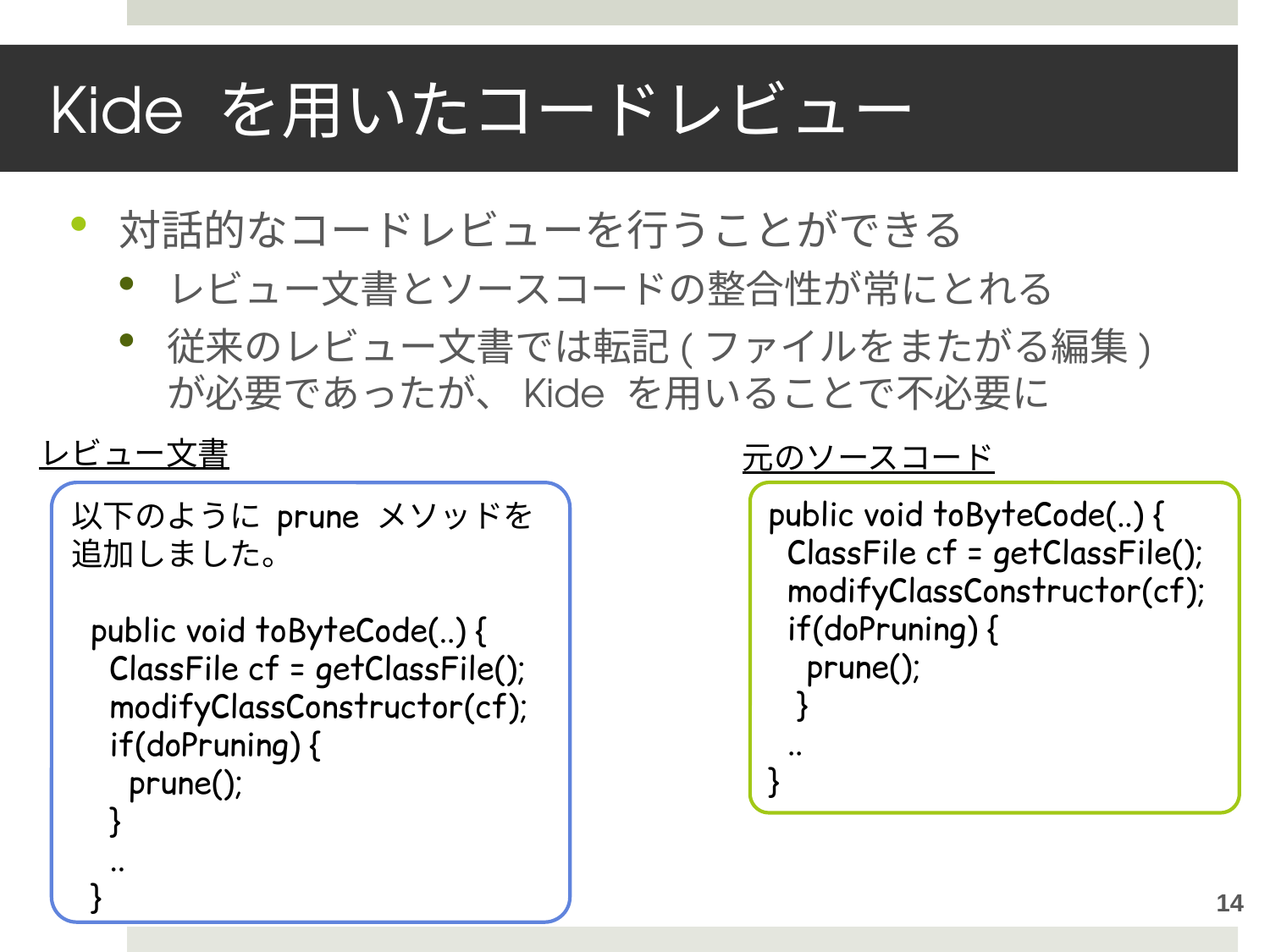

# Kide を用いたコードレビュー
対話的なコードレビューを行うことができる
レビュー文書とソースコードの整合性が常にとれる
従来のレビュー文書では転記(ファイルをまたがる編集)が必要であったが、Kide を用いることで不必要に
レビュー文書
元のソースコード
以下のように prune メソッドを追加しました。

  public void toByteCode(..) {
    ClassFile cf = getClassFile();
    modifyClassConstructor(cf);
    if(doPruning) {
      prune();
    }
    ..
  }
public void toByteCode(..) {
  ClassFile cf = getClassFile();
  modifyClassConstructor(cf);
  if(doPruning) {
    prune();
   }
  ..
}
14